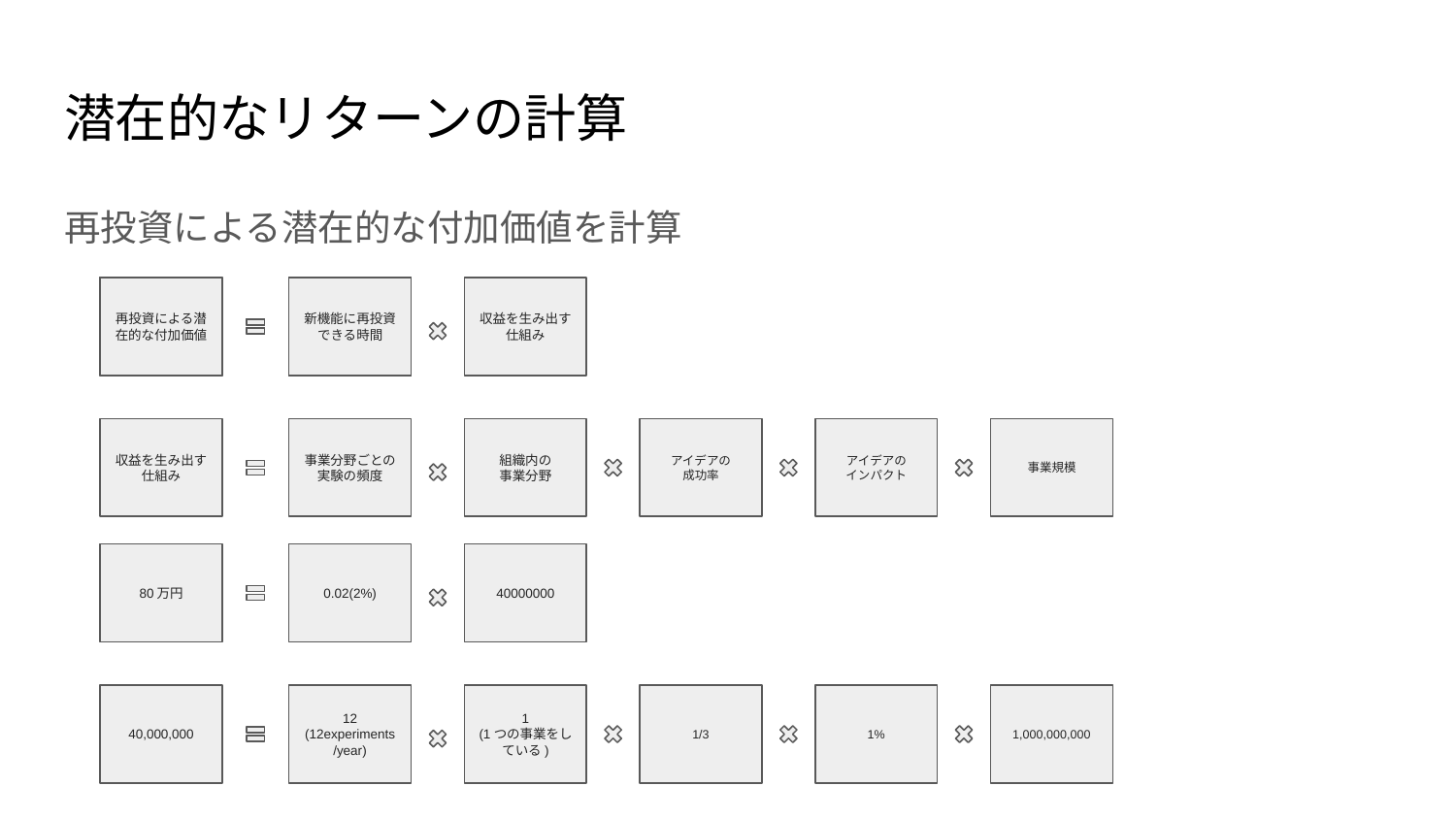

# 潜在的なリターンの計算
再投資による潜在的な付加価値を計算
年間で回避される不必要な再作業のコスト
再投資による潜在的な付加価値
エンジニア組織の規模
新機能に再投資できる時間
収益を生み出す仕組み

収益を生み出す仕組み
事業分野ごとの実験の頻度
組織内の
事業分野
アイデアの
成功率
アイデアの
インパクト
事業規模

80万円
0.02(2%)
40000000

40,000,000
12
(12experiments/year)
1
(1つの事業をしている)
1/3
1%
1,000,000,000